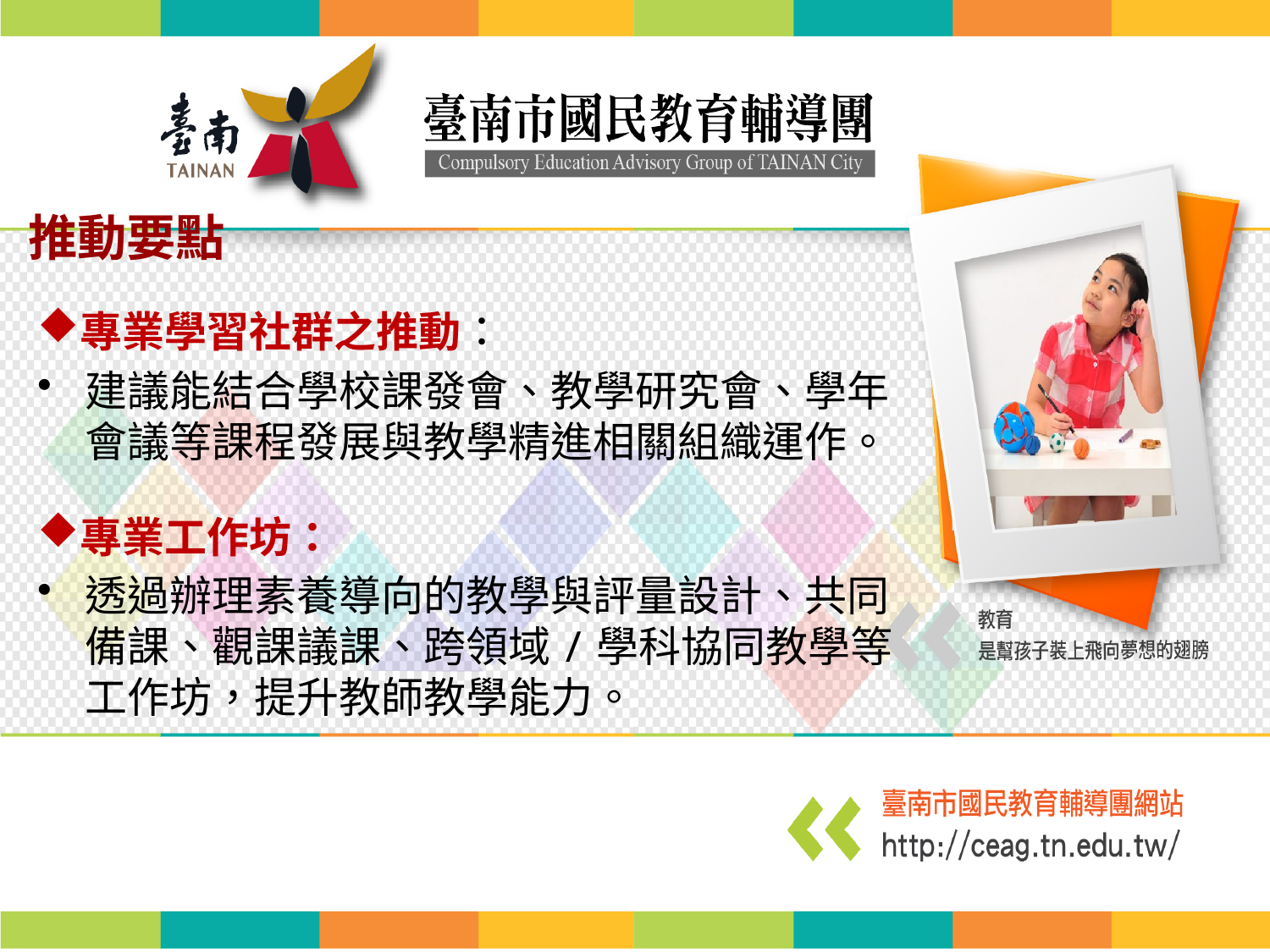

推動要點
專業學習社群之推動：
建議能結合學校課發會、教學研究會、學年會議等課程發展與教學精進相關組織運作。
專業工作坊：
透過辦理素養導向的教學與評量設計、共同備課、觀課議課、跨領域/學科協同教學等工作坊，提升教師教學能力。